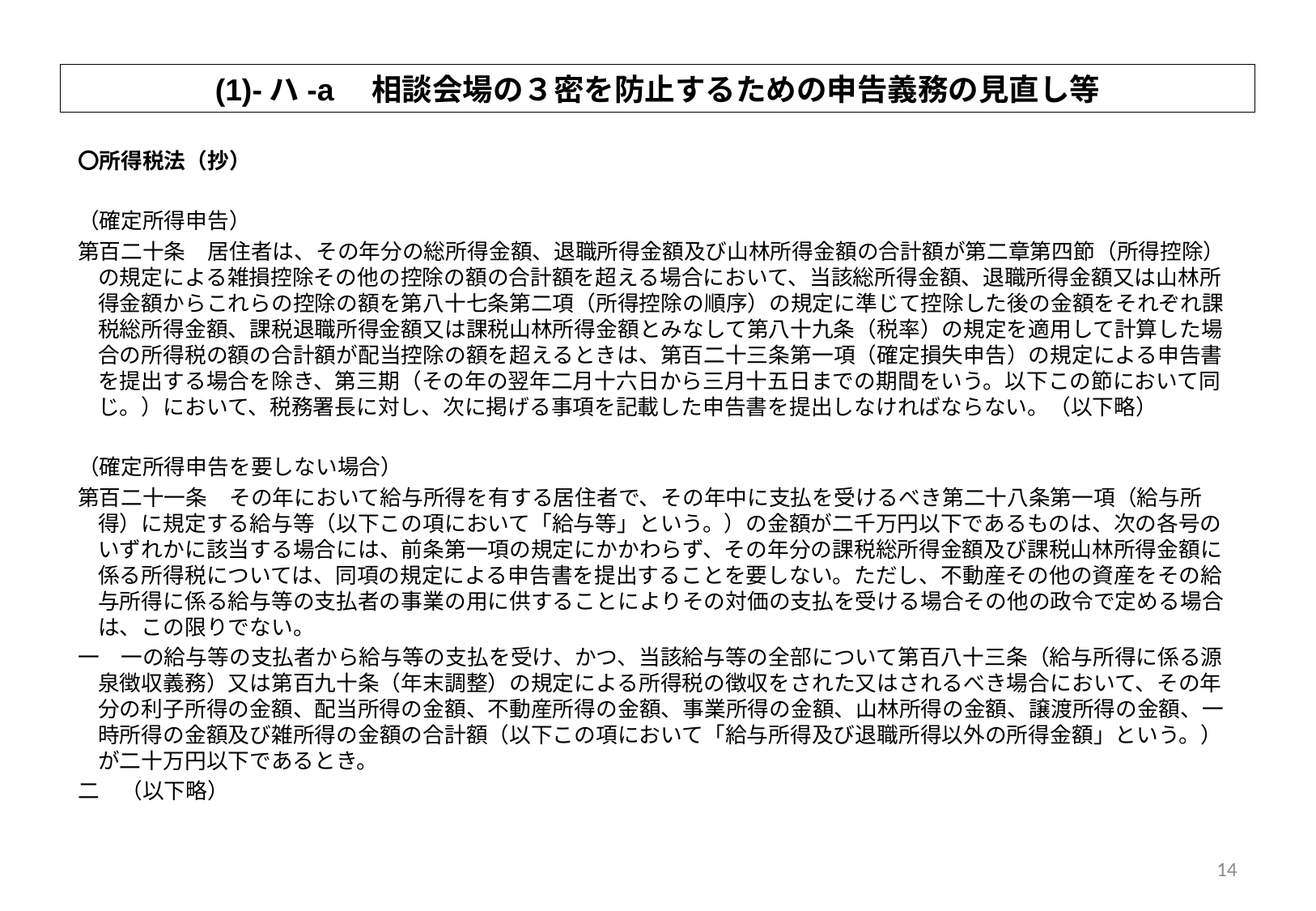

(1)-ハ-a　相談会場の３密を防止するための申告義務の見直し等

〇所得税法（抄）

（確定所得申告）
第百二十条　居住者は、その年分の総所得金額、退職所得金額及び山林所得金額の合計額が第二章第四節（所得控除）の規定による雑損控除その他の控除の額の合計額を超える場合において、当該総所得金額、退職所得金額又は山林所得金額からこれらの控除の額を第八十七条第二項（所得控除の順序）の規定に準じて控除した後の金額をそれぞれ課税総所得金額、課税退職所得金額又は課税山林所得金額とみなして第八十九条（税率）の規定を適用して計算した場合の所得税の額の合計額が配当控除の額を超えるときは、第百二十三条第一項（確定損失申告）の規定による申告書を提出する場合を除き、第三期（その年の翌年二月十六日から三月十五日までの期間をいう。以下この節において同じ。）において、税務署長に対し、次に掲げる事項を記載した申告書を提出しなければならない。（以下略）

（確定所得申告を要しない場合）
第百二十一条　その年において給与所得を有する居住者で、その年中に支払を受けるべき第二十八条第一項（給与所得）に規定する給与等（以下この項において「給与等」という。）の金額が二千万円以下であるものは、次の各号のいずれかに該当する場合には、前条第一項の規定にかかわらず、その年分の課税総所得金額及び課税山林所得金額に係る所得税については、同項の規定による申告書を提出することを要しない。ただし、不動産その他の資産をその給与所得に係る給与等の支払者の事業の用に供することによりその対価の支払を受ける場合その他の政令で定める場合は、この限りでない。
一　一の給与等の支払者から給与等の支払を受け、かつ、当該給与等の全部について第百八十三条（給与所得に係る源泉徴収義務）又は第百九十条（年末調整）の規定による所得税の徴収をされた又はされるべき場合において、その年分の利子所得の金額、配当所得の金額、不動産所得の金額、事業所得の金額、山林所得の金額、譲渡所得の金額、一時所得の金額及び雑所得の金額の合計額（以下この項において「給与所得及び退職所得以外の所得金額」という。）が二十万円以下であるとき。
二　（以下略）

14